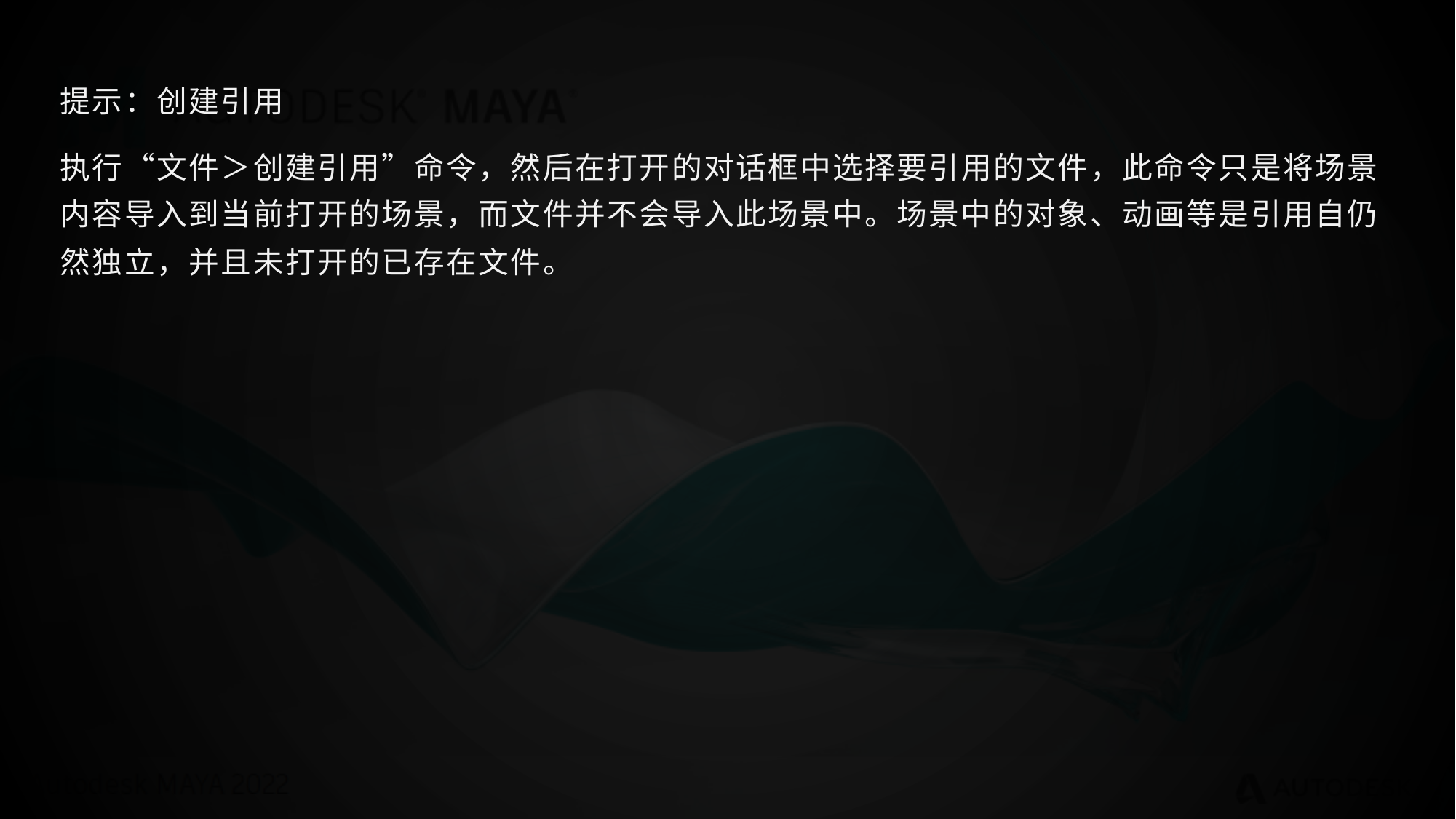

提示：创建引用
执行“文件＞创建引用”命令，然后在打开的对话框中选择要引用的文件，此命令只是将场景内容导入到当前打开的场景，而文件并不会导入此场景中。场景中的对象、动画等是引用自仍然独立，并且未打开的已存在文件。